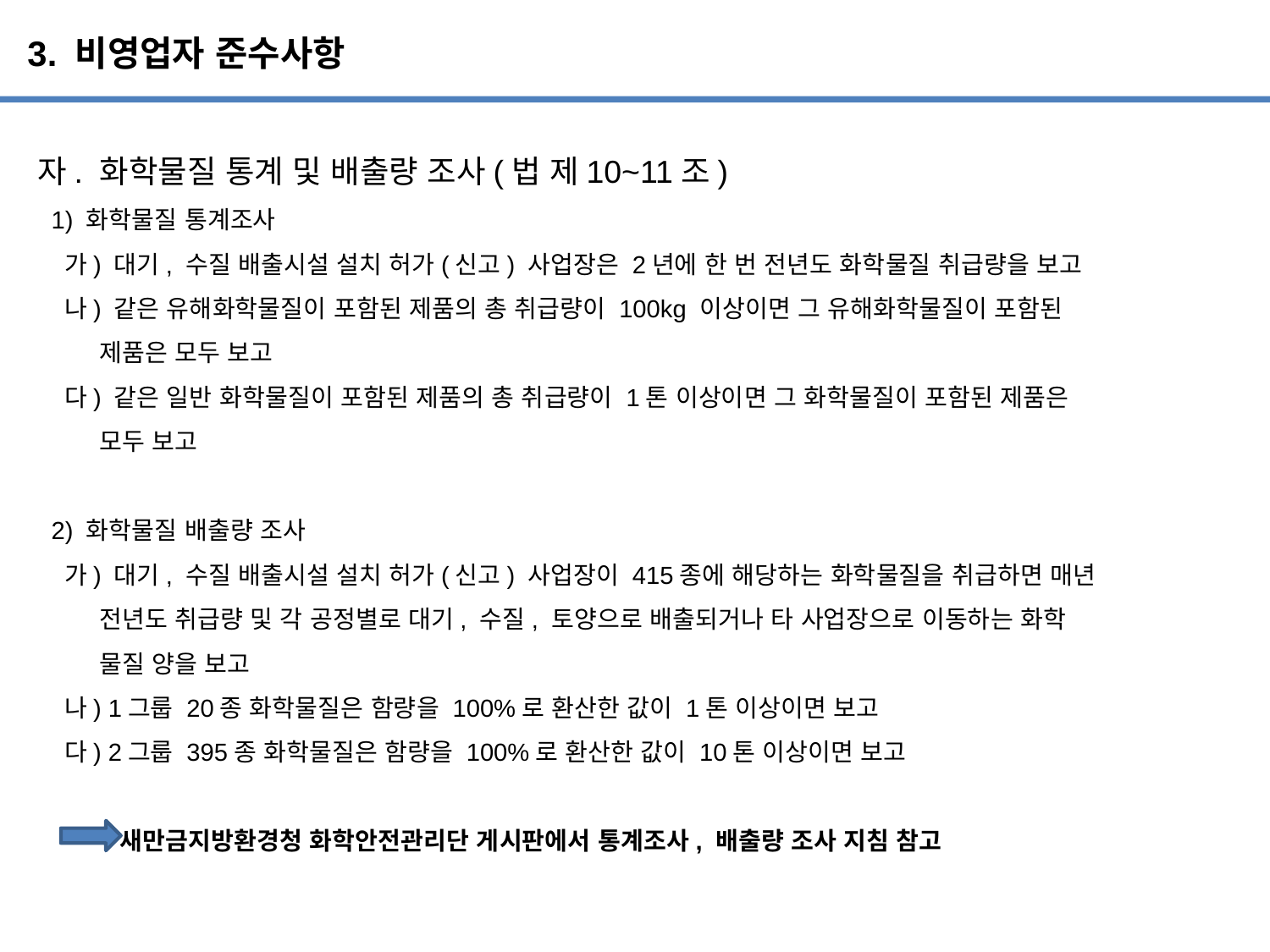

3. 비영업자 준수사항

자. 화학물질 통계 및 배출량 조사(법 제10~11조)
  1) 화학물질 통계조사
   가) 대기, 수질 배출시설 설치 허가(신고) 사업장은 2년에 한 번 전년도 화학물질 취급량을 보고
   나) 같은 유해화학물질이 포함된 제품의 총 취급량이 100kg 이상이면 그 유해화학물질이 포함된
        제품은 모두 보고
   다) 같은 일반 화학물질이 포함된 제품의 총 취급량이 1톤 이상이면 그 화학물질이 포함된 제품은
        모두 보고

  2) 화학물질 배출량 조사
   가) 대기, 수질 배출시설 설치 허가(신고) 사업장이 415종에 해당하는 화학물질을 취급하면 매년
        전년도 취급량 및 각 공정별로 대기, 수질, 토양으로 배출되거나 타 사업장으로 이동하는 화학
        물질 양을 보고
   나) 1그룹 20종 화학물질은 함량을 100%로 환산한 값이 1톤 이상이면 보고
   다) 2그룹 395종 화학물질은 함량을 100%로 환산한 값이 10톤 이상이면 보고

           새만금지방환경청 화학안전관리단 게시판에서 통계조사, 배출량 조사 지침 참고